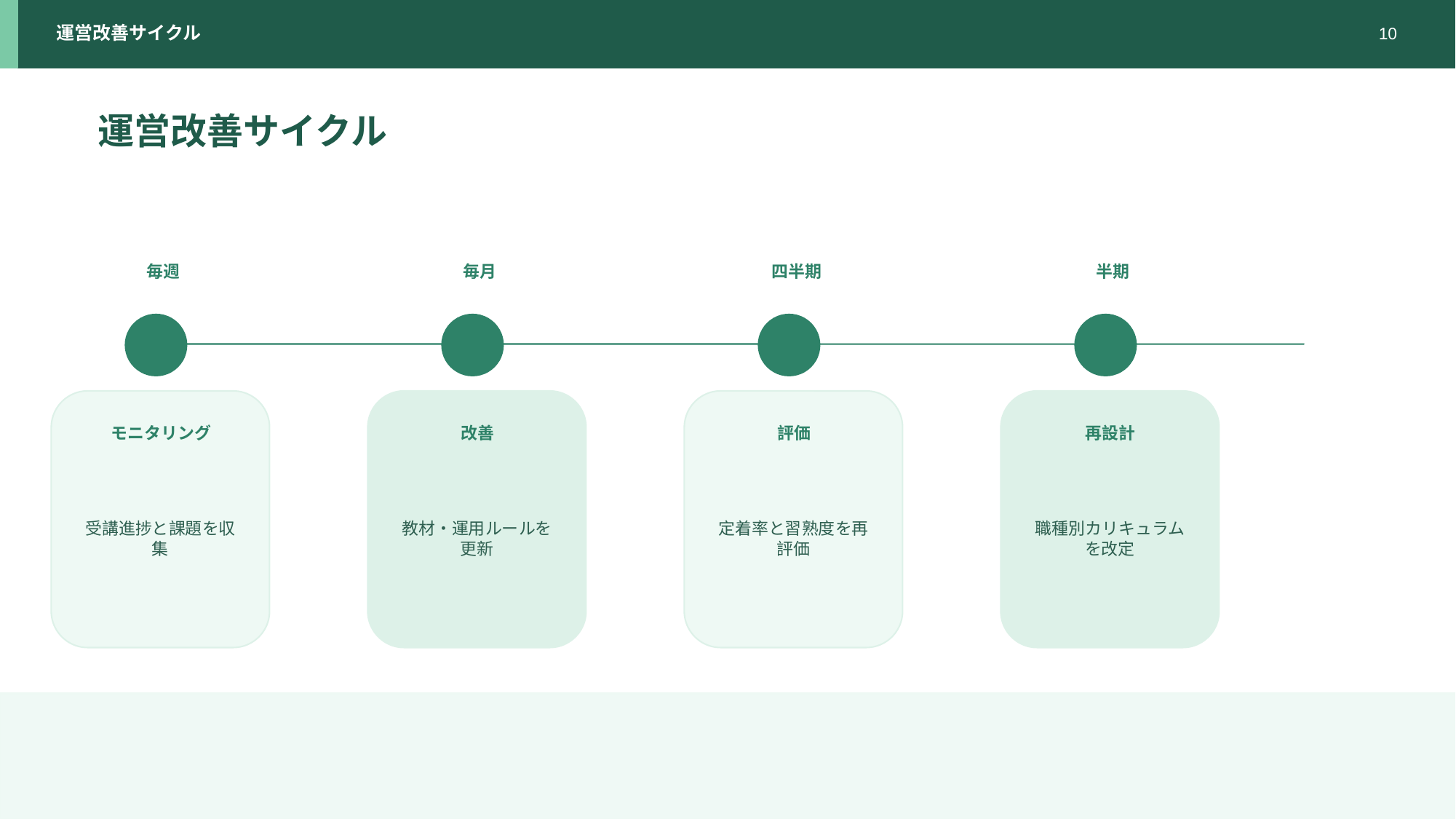

運営改善サイクル
10
運営改善サイクル
毎週
毎月
四半期
半期

モニタリング
改善
評価
再設計
受講進捗と課題を収集
教材・運用ルールを更新
定着率と習熟度を再評価
職種別カリキュラムを改定